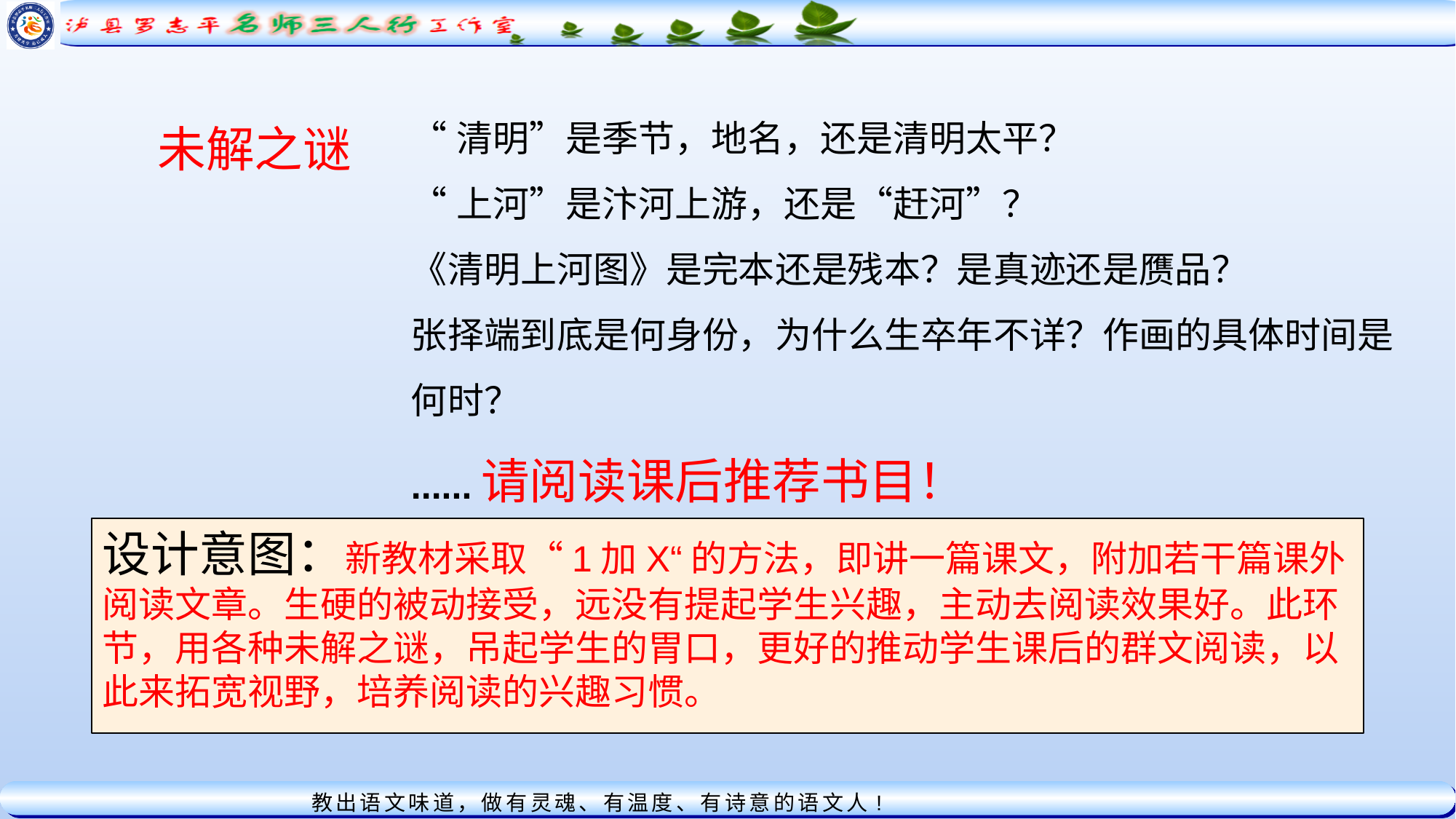

“清明”是季节，地名，还是清明太平？
“上河”是汴河上游，还是“赶河”？
《清明上河图》是完本还是残本？是真迹还是赝品？
张择端到底是何身份，为什么生卒年不详？作画的具体时间是何时？
......请阅读课后推荐书目！
未解之谜
设计意图：新教材采取“1加X“的方法，即讲一篇课文，附加若干篇课外阅读文章。生硬的被动接受，远没有提起学生兴趣，主动去阅读效果好。此环节，用各种未解之谜，吊起学生的胃口，更好的推动学生课后的群文阅读，以此来拓宽视野，培养阅读的兴趣习惯。